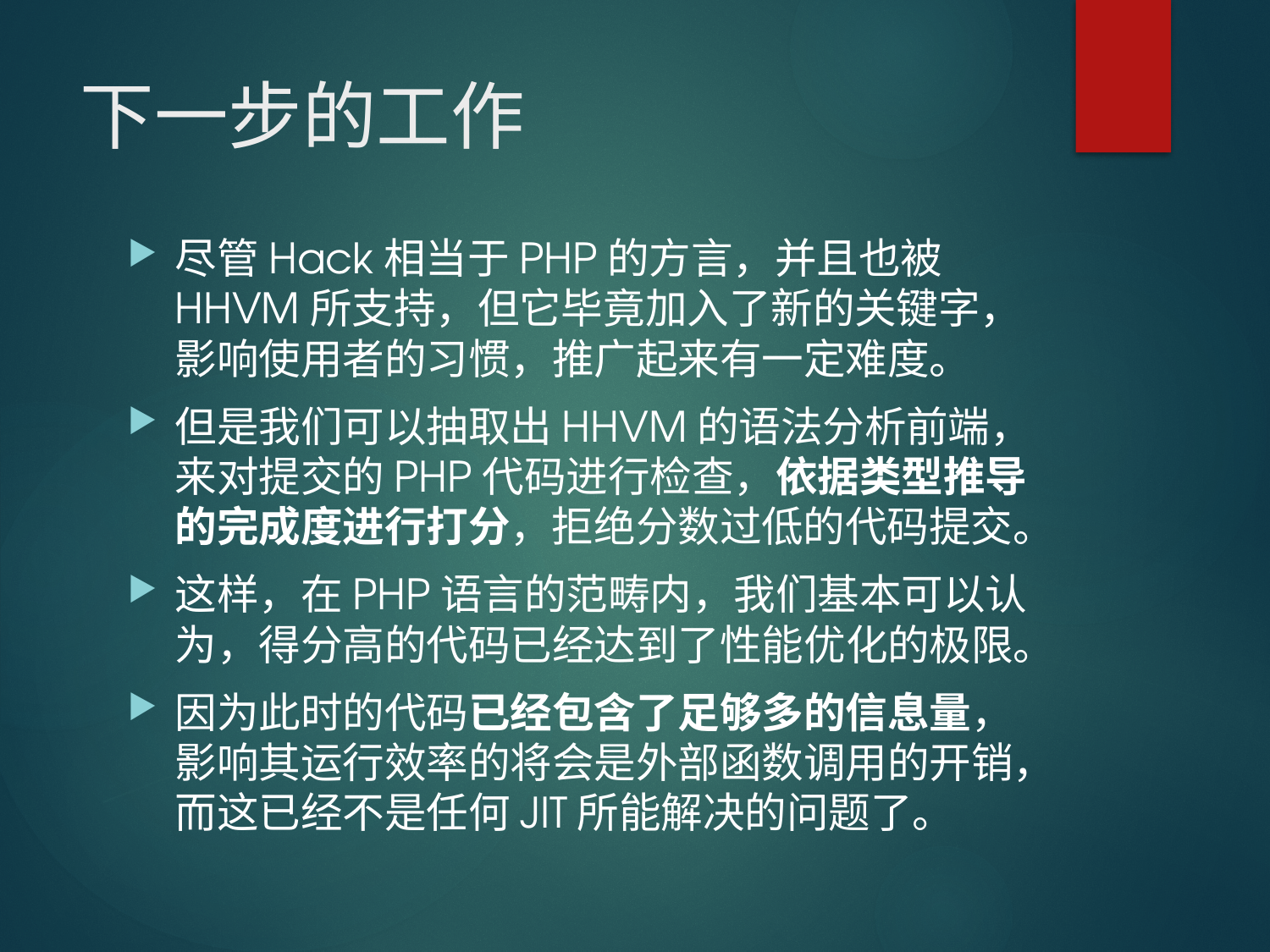

# 下一步的工作
尽管Hack相当于PHP的方言，并且也被HHVM所支持，但它毕竟加入了新的关键字，影响使用者的习惯，推广起来有一定难度。
但是我们可以抽取出HHVM的语法分析前端，来对提交的PHP代码进行检查，依据类型推导的完成度进行打分，拒绝分数过低的代码提交。
这样，在PHP语言的范畴内，我们基本可以认为，得分高的代码已经达到了性能优化的极限。
因为此时的代码已经包含了足够多的信息量，影响其运行效率的将会是外部函数调用的开销，而这已经不是任何JIT所能解决的问题了。